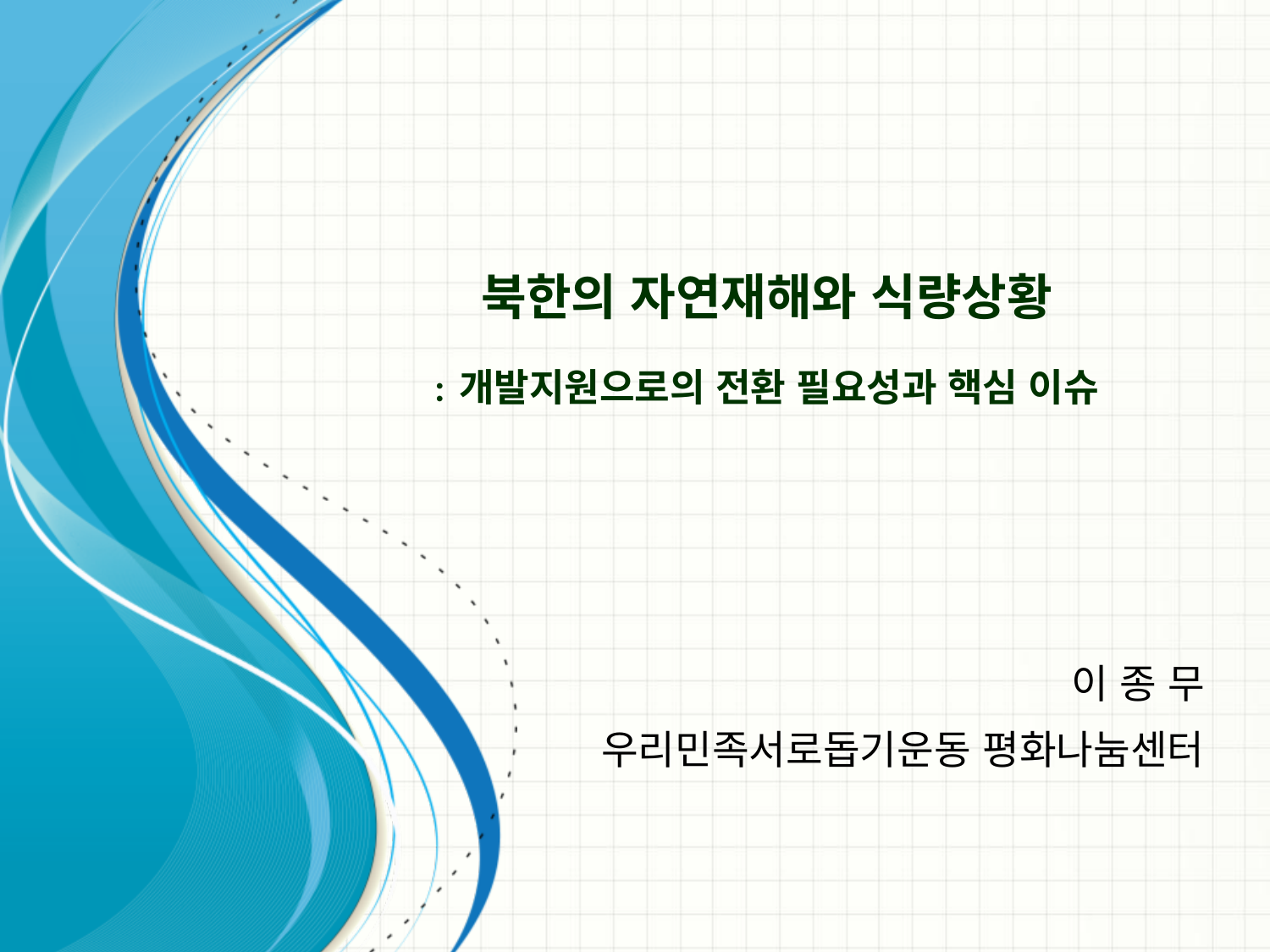

# 북한의 자연재해와 식량상황 : 개발지원으로의 전환 필요성과 핵심 이슈
이 종 무
우리민족서로돕기운동 평화나눔센터